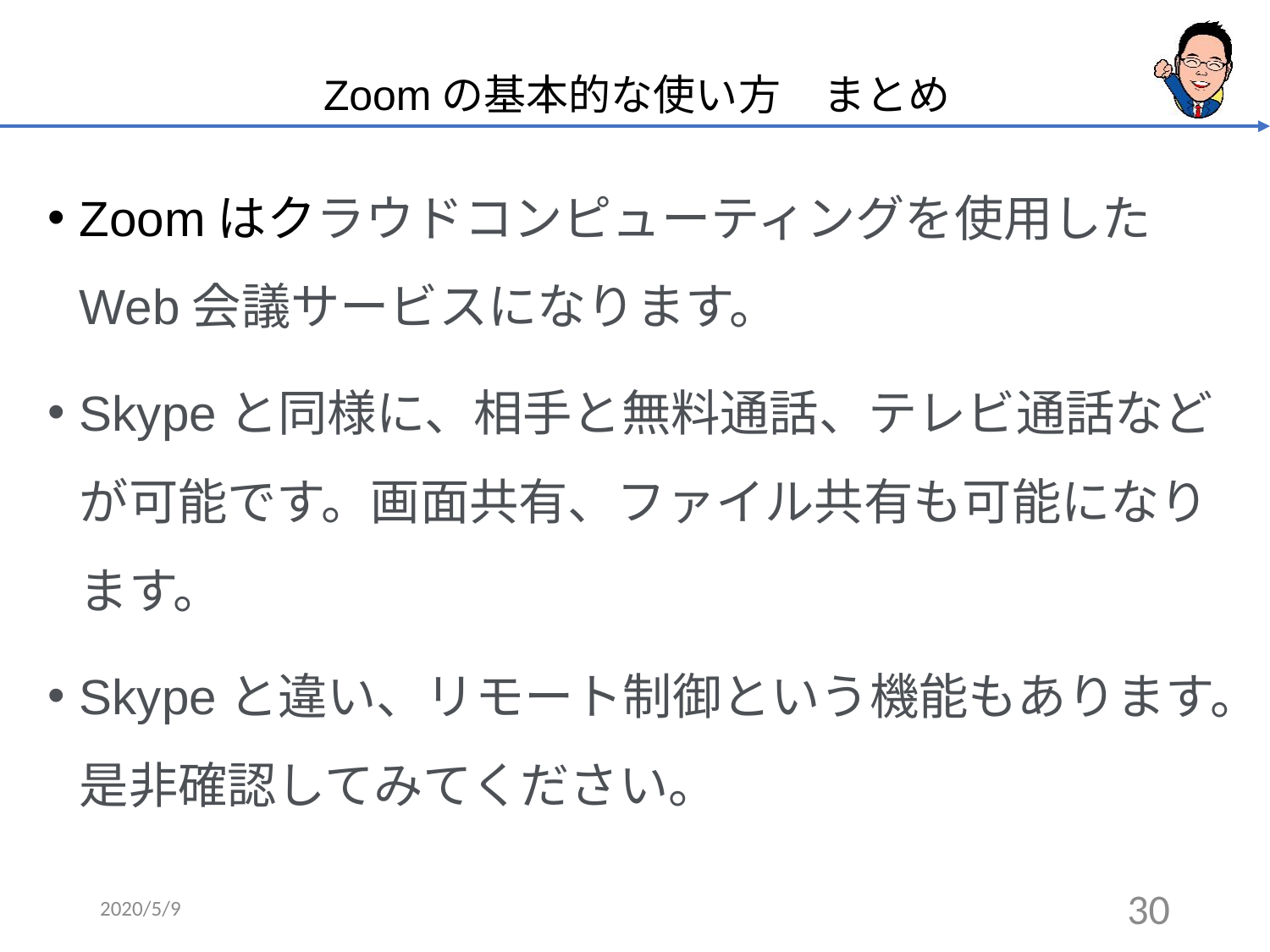

# Zoomの基本的な使い方　まとめ
Zoomはクラウドコンピューティングを使用したWeb会議サービスになります。
Skypeと同様に、相手と無料通話、テレビ通話などが可能です。画面共有、ファイル共有も可能になります。
Skypeと違い、リモート制御という機能もあります。是非確認してみてください。
2020/5/9

30